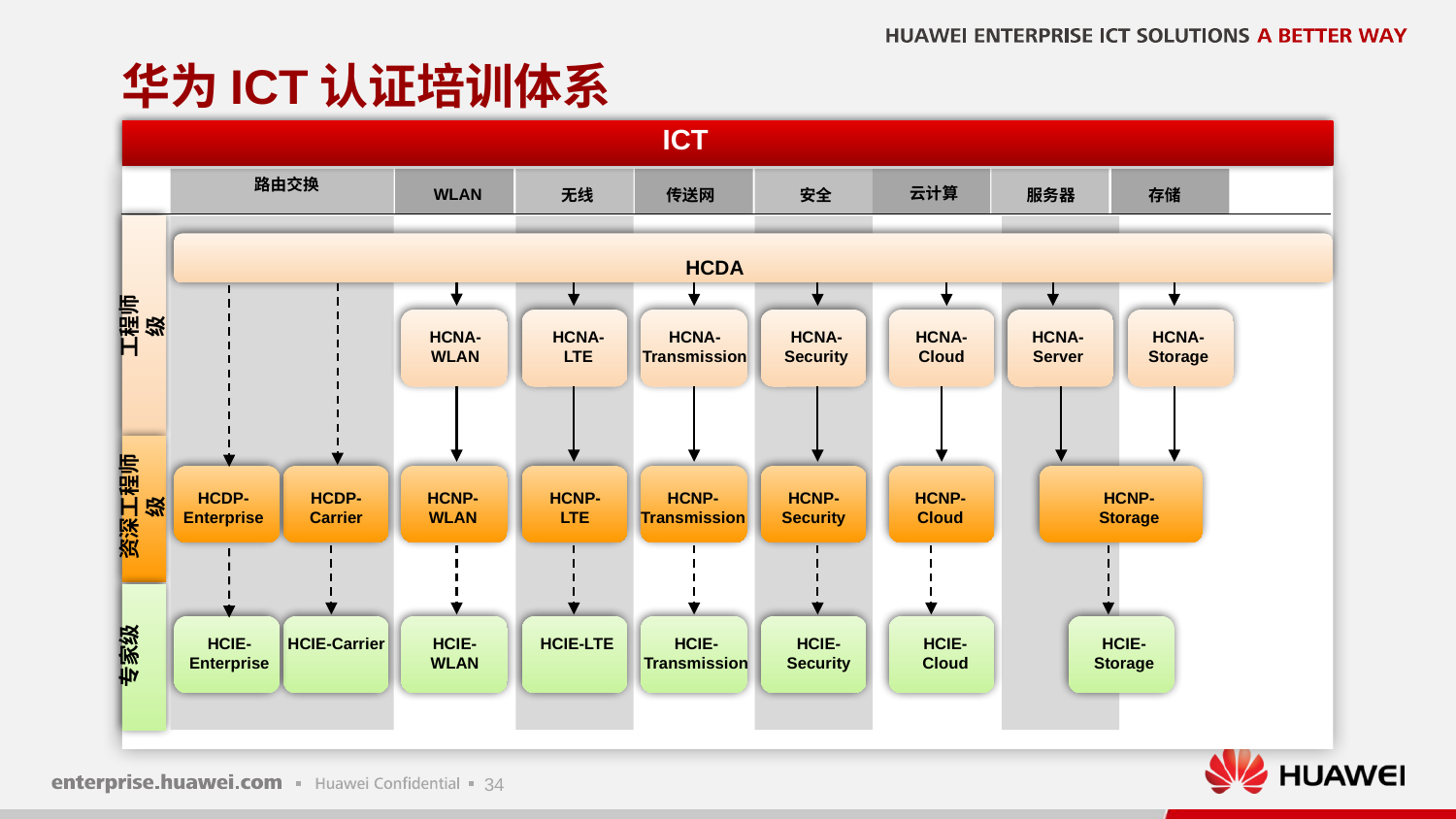

华为ICT认证培训体系
ICT

WLAN
路由交换

云计算
无线
传送网
安全
服务器
存储

HCDA
工程师级

HCNA-WLAN
HCNA-LTE
HCNA-Transmission
HCNA-Security
HCNA-Cloud
HCNA-Server
HCNA-Storage

资深工程师级
HCDP-
Enterprise
HCDP-Carrier
HCNP-WLAN
HCNP-LTE
HCNP-
Transmission
HCNP-Security
HCNP-Cloud
HCNP-Storage

专家级

HCIE-
Enterprise
HCIE-Carrier
HCIE-WLAN
HCIE-LTE
HCIE-Transmission
HCIE-Security
HCIE-Cloud
HCIE-
Storage